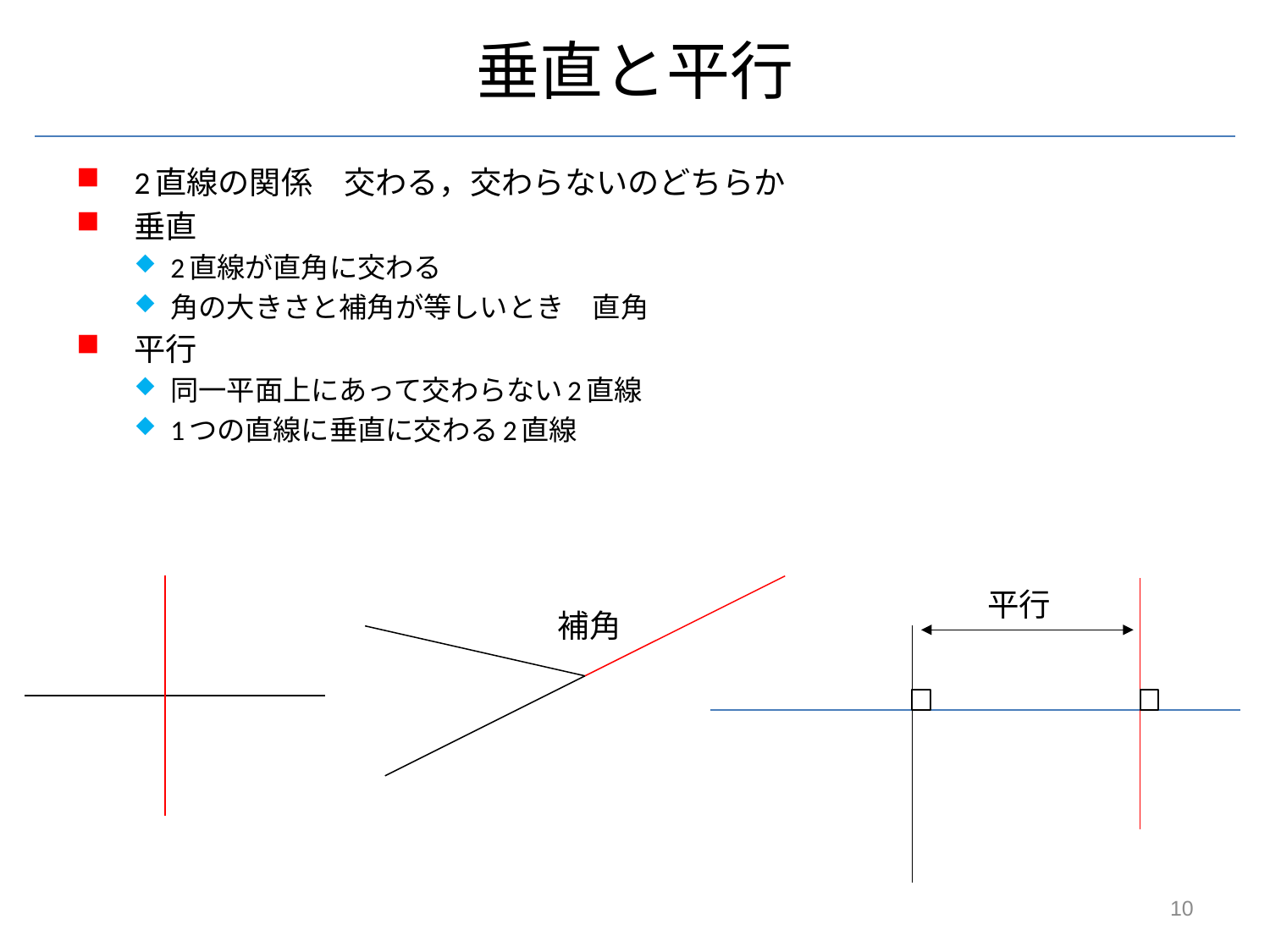

# 垂直と平行
2直線の関係　交わる，交わらないのどちらか
垂直
2直線が直角に交わる
角の大きさと補角が等しいとき　直角
平行
同一平面上にあって交わらない2直線
1つの直線に垂直に交わる2直線
平行
補角

10